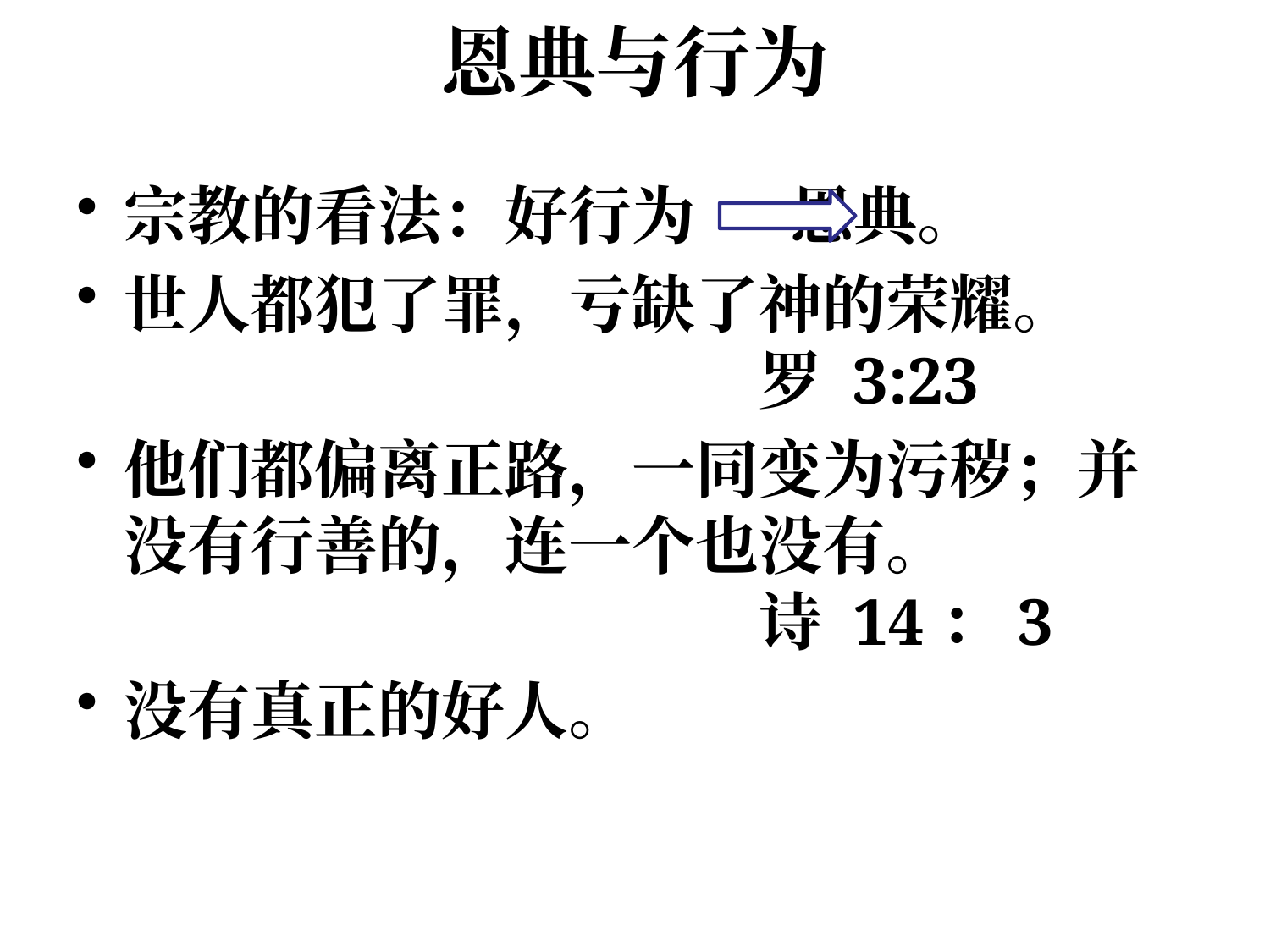

# 恩典与行为
宗教的看法：好行为      恩典。
世人都犯了罪，亏缺了神的荣耀。						罗 3:23
他们都偏离正路，一同变为污秽；并没有行善的，连一个也没有。							诗 14：3
没有真正的好人。